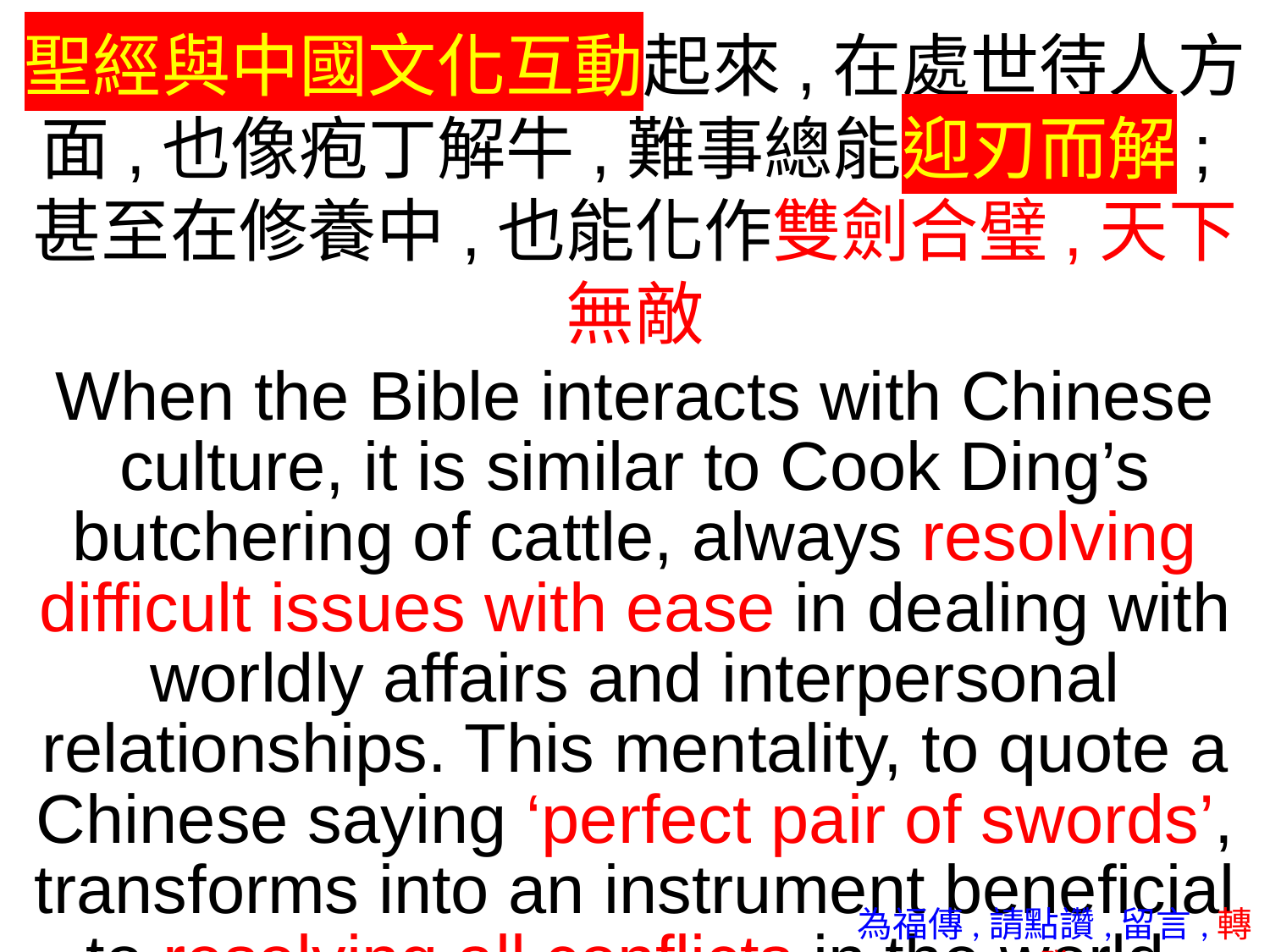

聖經與中國文化互動起來,在處世待人方面,也像疱丁解牛,難事總能迎刃而解;甚至在修養中,也能化作雙劍合璧,天下無敵
When the Bible interacts with Chinese culture, it is similar to Cook Ding’s butchering of cattle, always resolving difficult issues with ease in dealing with worldly affairs and interpersonal relationships. This mentality, to quote a Chinese saying ‘perfect pair of swords’, transforms into an instrument beneficial to resolving all conflicts in the world.
為福傳,請點讚,留言,轉發